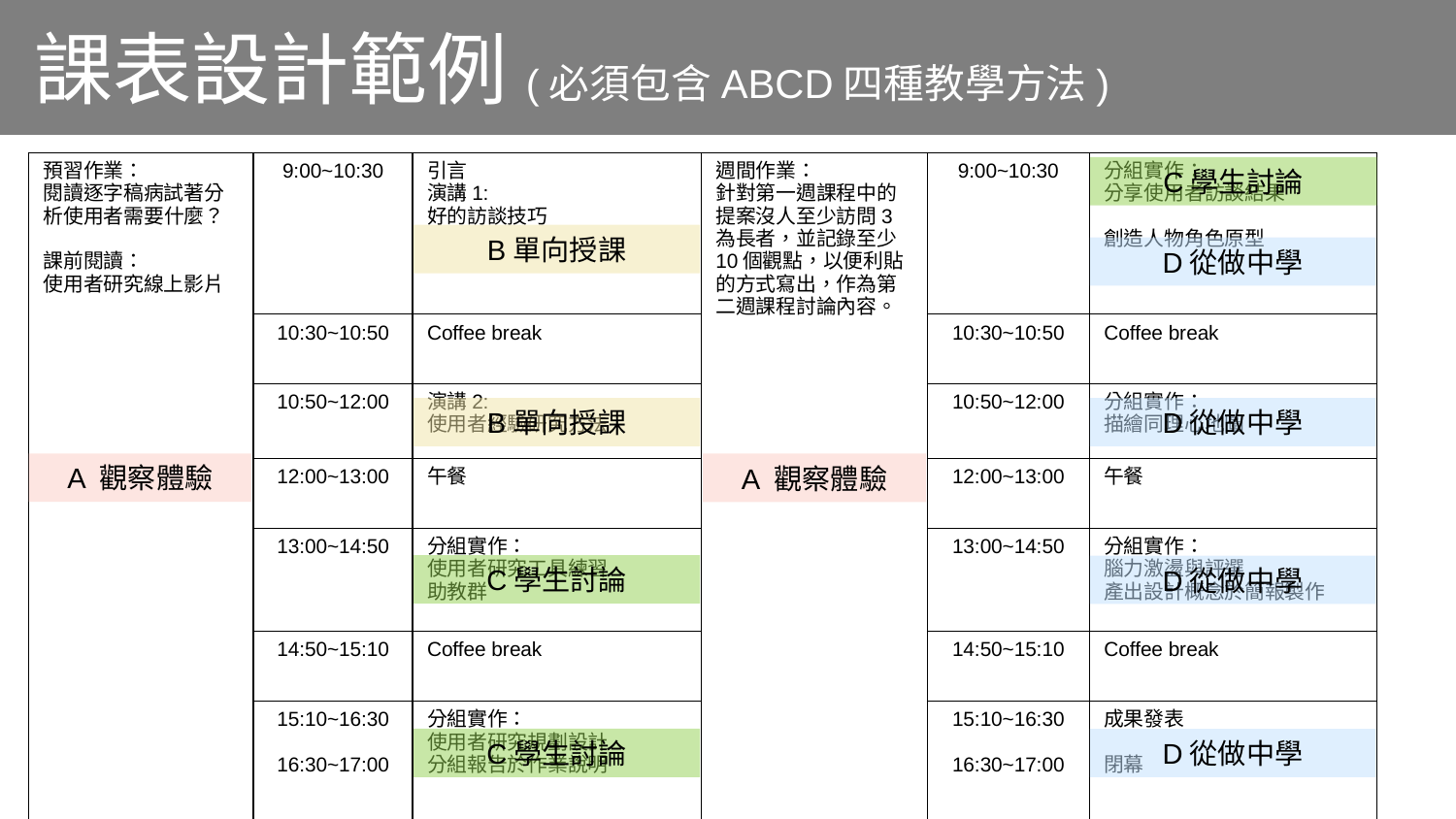

課表設計範例(必須包含ABCD四種教學方法)
A 觀察體驗
A 觀察體驗
C學生討論
B單向授課
D從做中學
B單向授課
D從做中學
C學生討論
D從做中學
C學生討論
D從做中學
| 預習作業： 閱讀逐字稿病試著分析使用者需要什麼？ 課前閱讀： 使用者研究線上影片 | 9:00~10:30 | 引言 演講1: 好的訪談技巧 | 週間作業： 針對第一週課程中的提案沒人至少訪問3為長者，並記錄至少10個觀點，以便利貼的方式寫出，作為第二週課程討論內容。 | 9:00~10:30 | 分組實作： 分享使用者訪談結果 創造人物角色原型 |
| --- | --- | --- | --- | --- | --- |
|  | 10:30~10:50 | Coffee break |  | 10:30~10:50 | Coffee break |
|  | 10:50~12:00 | 演講2: 使用者經驗研究方法 |  | 10:50~12:00 | 分組實作： 描繪同理心地圖 |
|  | 12:00~13:00 | 午餐 |  | 12:00~13:00 | 午餐 |
|  | 13:00~14:50 | 分組實作： 使用者研究工具練習 助教群 |  | 13:00~14:50 | 分組實作： 腦力激盪與評選 產出設計概念於簡報製作 |
|  | 14:50~15:10 | Coffee break |  | 14:50~15:10 | Coffee break |
|  | 15:10~16:30 16:30~17:00 | 分組實作： 使用者研究規劃設計 分組報告於作業說明 |  | 15:10~16:30 16:30~17:00 | 成果發表 閉幕 |